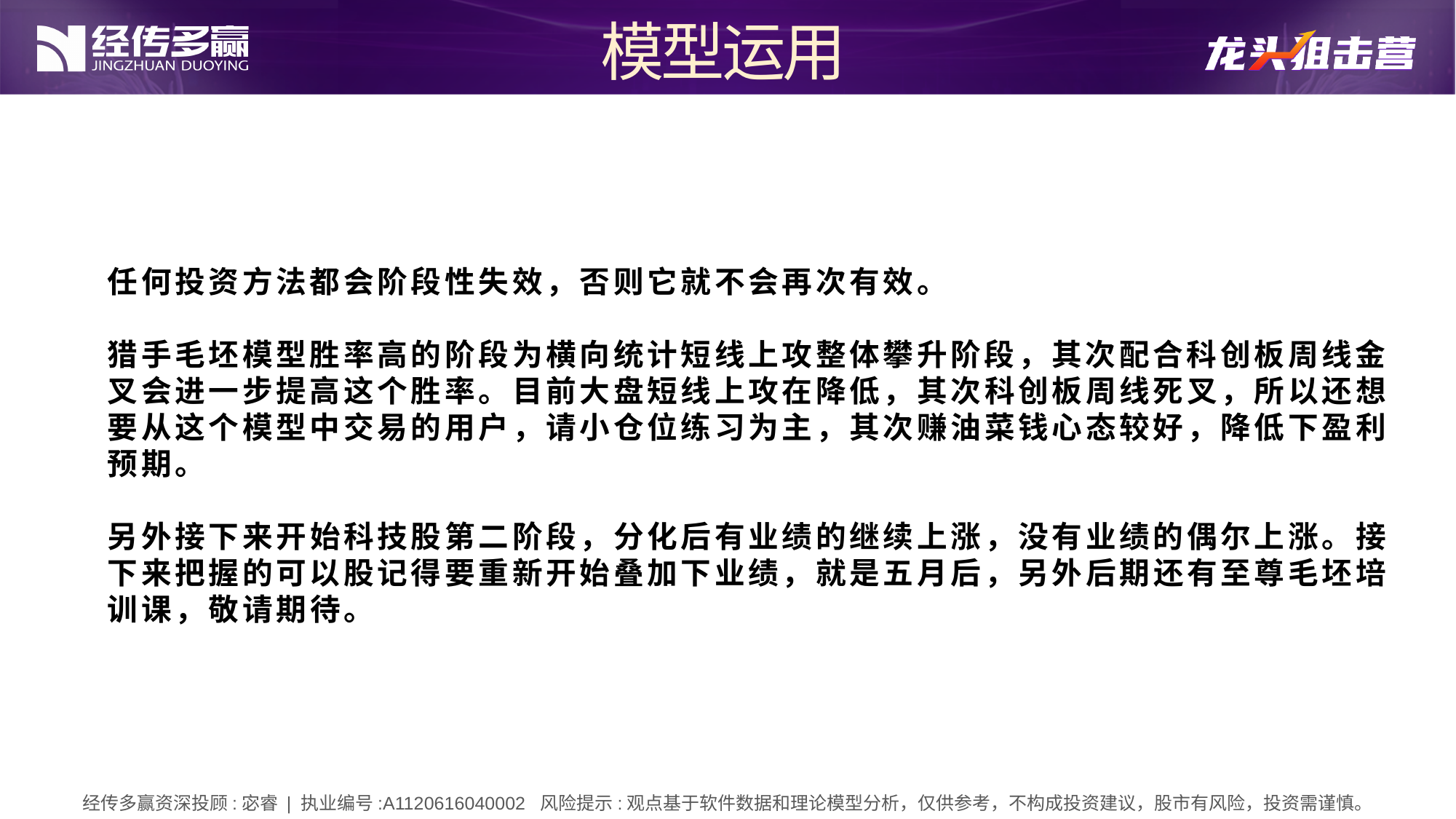

模型运用
任何投资方法都会阶段性失效，否则它就不会再次有效。

猎手毛坯模型胜率高的阶段为横向统计短线上攻整体攀升阶段，其次配合科创板周线金叉会进一步提高这个胜率。目前大盘短线上攻在降低，其次科创板周线死叉，所以还想要从这个模型中交易的用户，请小仓位练习为主，其次赚油菜钱心态较好，降低下盈利预期。

另外接下来开始科技股第二阶段，分化后有业绩的继续上涨，没有业绩的偶尔上涨。接下来把握的可以股记得要重新开始叠加下业绩，就是五月后，另外后期还有至尊毛坯培训课，敬请期待。